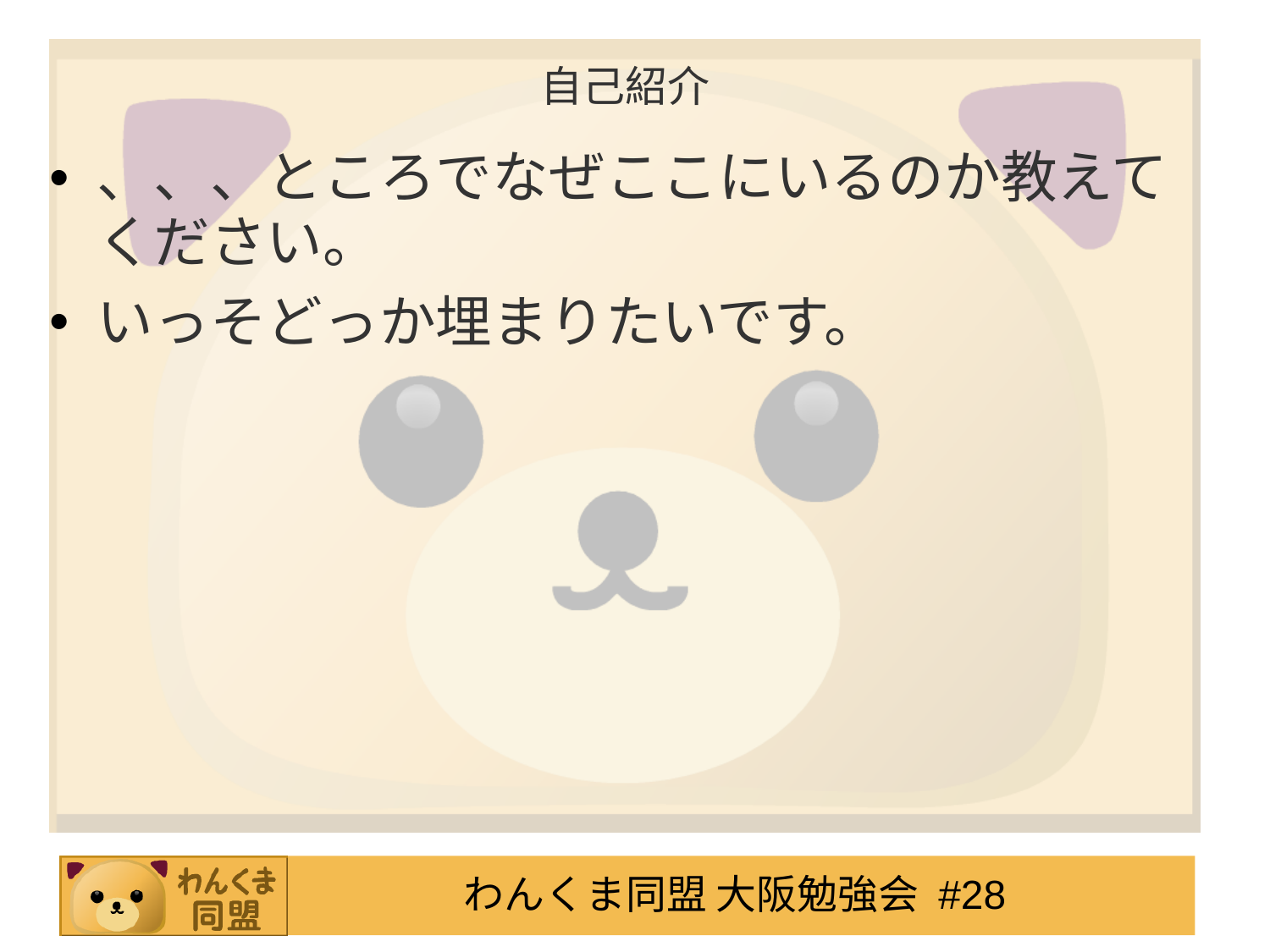

# 自己紹介
、、、ところでなぜここにいるのか教えてください。
いっそどっか埋まりたいです。